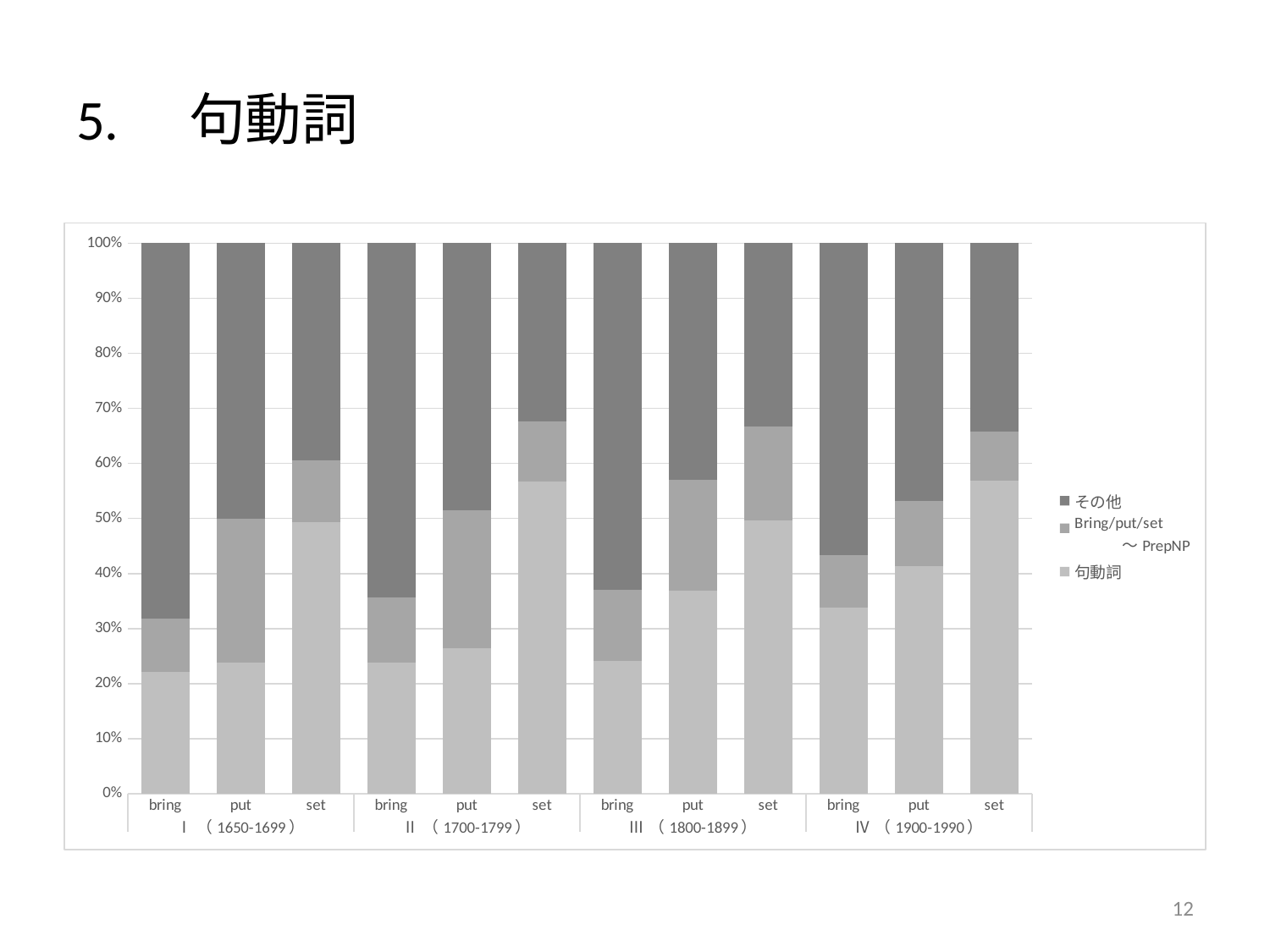

# 5.　句動詞

### Chart

| Category | 句動詞 | Bring/put/set
　　　～PrepNP | その他 |
|---|---|---|---|
| bring | 0.22200000000000003 | 0.09700000000000002 | 0.6810000000000002 |
| put | 0.23900000000000002 | 0.261 | 0.5 |
| set | 0.4940000000000001 | 0.11200000000000002 | 0.3940000000000001 |
| bring | 0.23900000000000002 | 0.11700000000000003 | 0.6440000000000001 |
| put | 0.265 | 0.25 | 0.4850000000000001 |
| set | 0.568 | 0.10800000000000001 | 0.32400000000000007 |
| bring | 0.24200000000000002 | 0.128 | 0.6300000000000001 |
| put | 0.3690000000000001 | 0.201 | 0.43000000000000005 |
| set | 0.49600000000000005 | 0.171 | 0.3330000000000001 |
| bring | 0.3380000000000001 | 0.09600000000000002 | 0.566 |
| put | 0.41400000000000003 | 0.118 | 0.4680000000000001 |
| set | 0.569 | 0.08900000000000004 | 0.34200000000000014 |
12